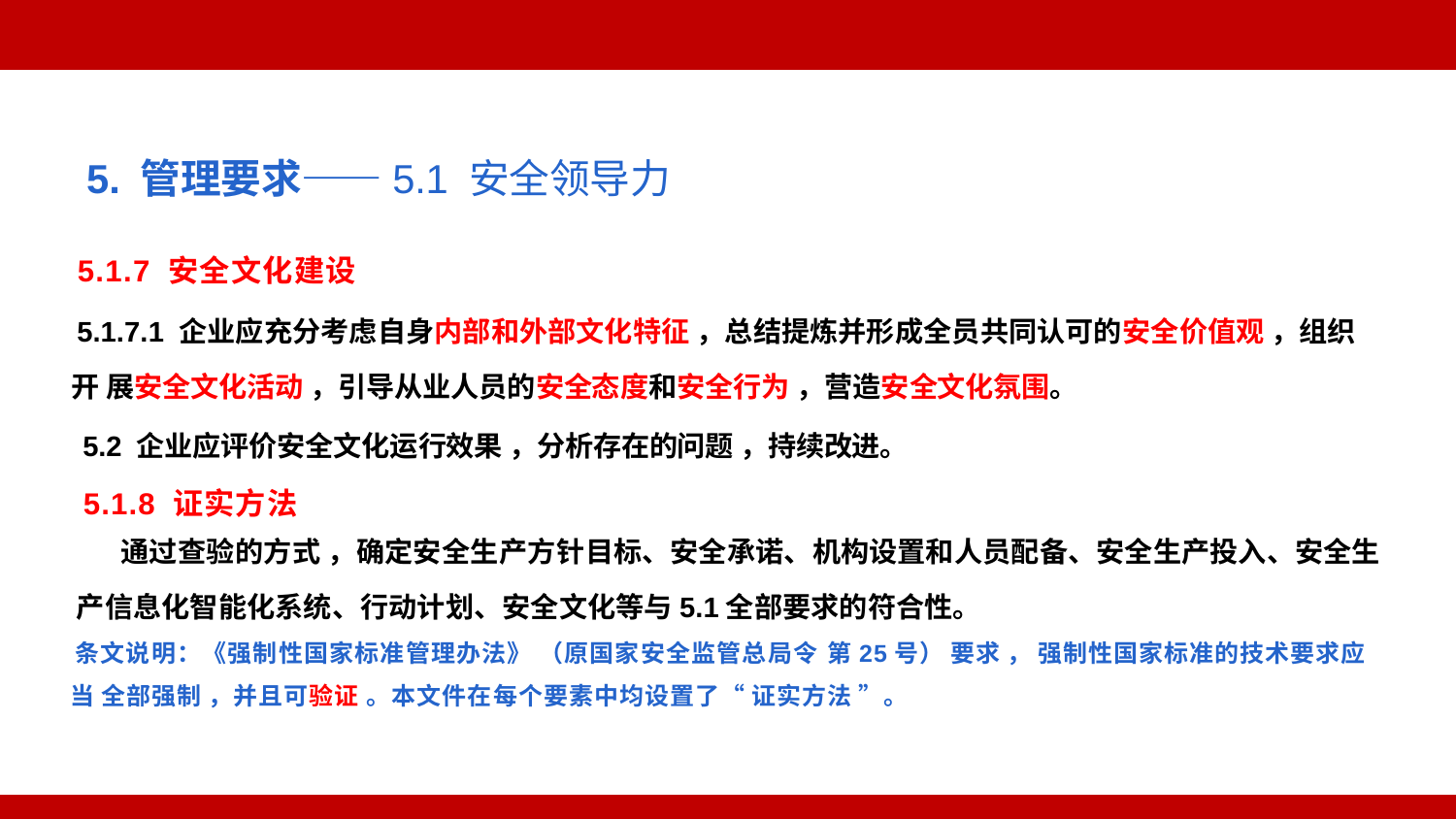

5. 管理要求——5.1 安全领导力

5.1.7 安全文化建设
5.1.7.1 企业应充分考虑自身内部和外部文化特征 ，总结提炼并形成全员共同认可的安全价值观 ，组织开 展安全文化活动 ，引导从业人员的安全态度和安全行为 ，营造安全文化氛围。
5.2 企业应评价安全文化运行效果 ，分析存在的问题 ，持续改进。
5.1.8 证实方法
通过查验的方式 ，确定安全生产方针目标、安全承诺、机构设置和人员配备、安全生产投入、安全生
产信息化智能化系统、行动计划、安全文化等与5.1全部要求的符合性。
条文说明：《强制性国家标准管理办法》 （原国家安全监管总局令 第25号） 要求 ， 强制性国家标准的技术要求应当 全部强制 ，并且可验证 。本文件在每个要素中均设置了“ 证实方法 ”。